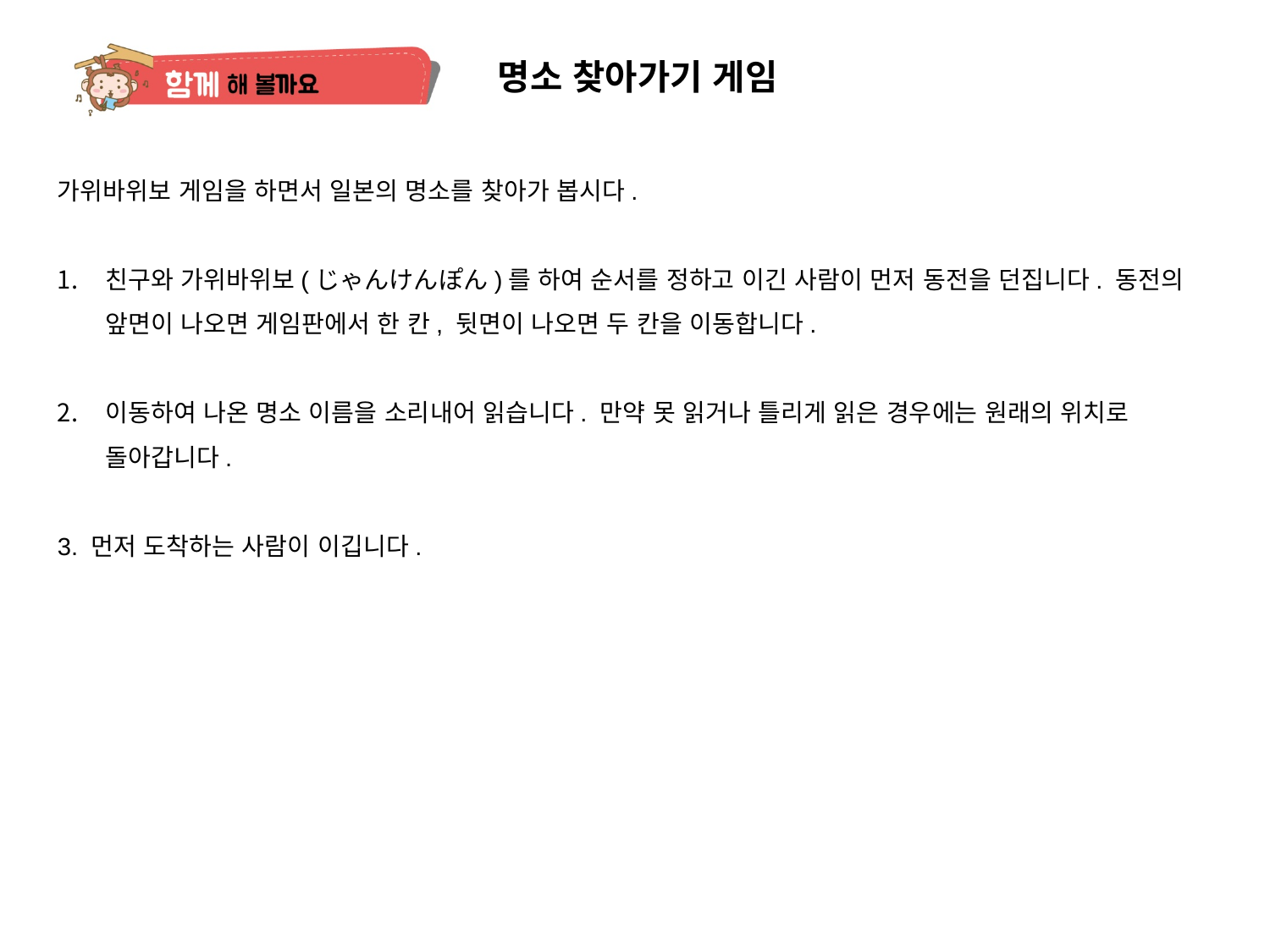

명소 찾아가기 게임
가위바위보 게임을 하면서 일본의 명소를 찾아가 봅시다.

친구와 가위바위보(じゃんけんぽん)를 하여 순서를 정하고 이긴 사람이 먼저 동전을 던집니다. 동전의 앞면이 나오면 게임판에서 한 칸, 뒷면이 나오면 두 칸을 이동합니다.

이동하여 나온 명소 이름을 소리내어 읽습니다. 만약 못 읽거나 틀리게 읽은 경우에는 원래의 위치로 돌아갑니다.

3. 먼저 도착하는 사람이 이깁니다.